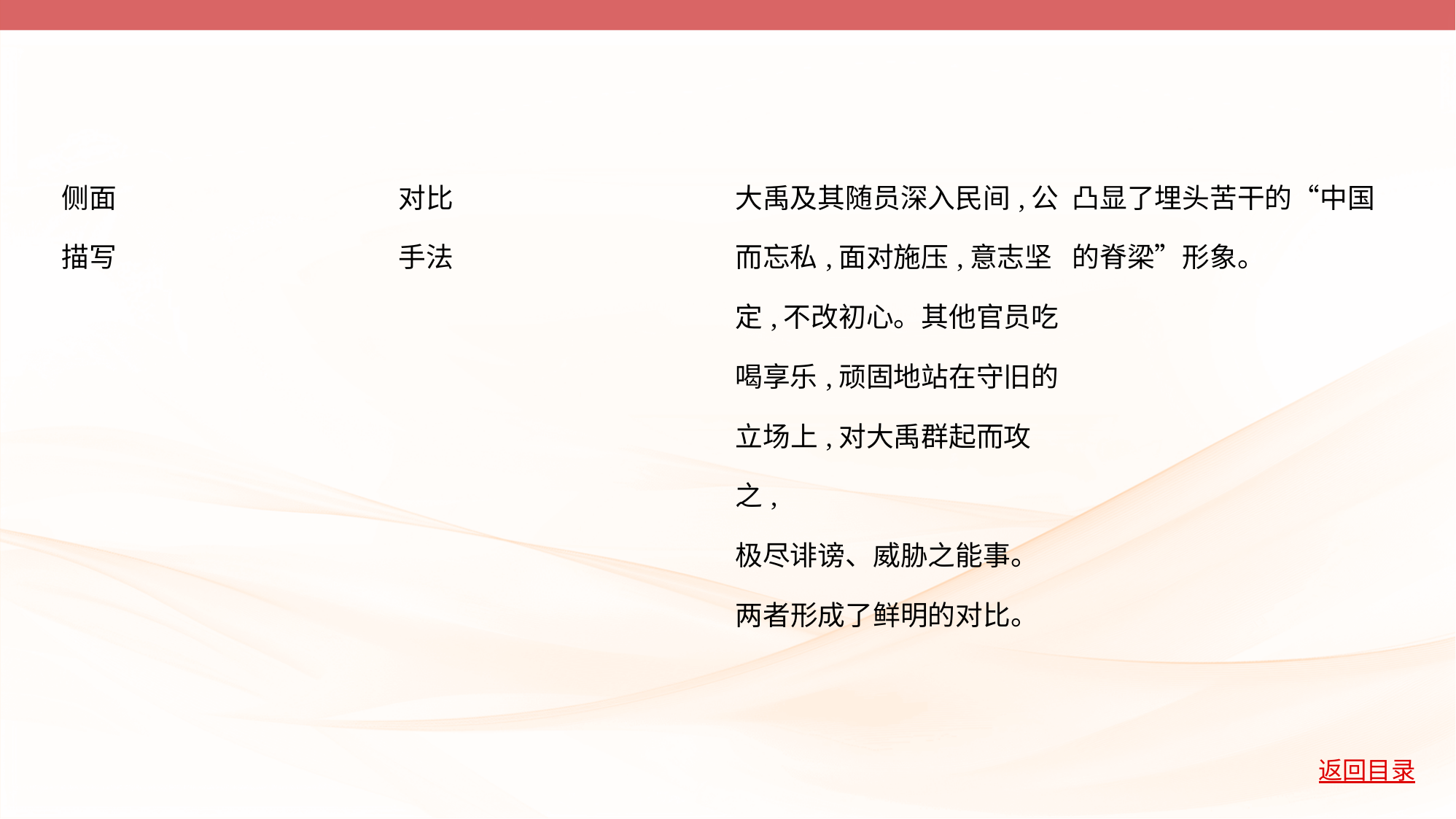

| 侧面 描写 | 对比 手法 | 大禹及其随员深入民间,公 而忘私,面对施压,意志坚 定,不改初心。其他官员吃 喝享乐,顽固地站在守旧的 立场上,对大禹群起而攻之, 极尽诽谤、威胁之能事。 两者形成了鲜明的对比。 | 凸显了埋头苦干的“中国 的脊梁”形象。 |
| --- | --- | --- | --- |